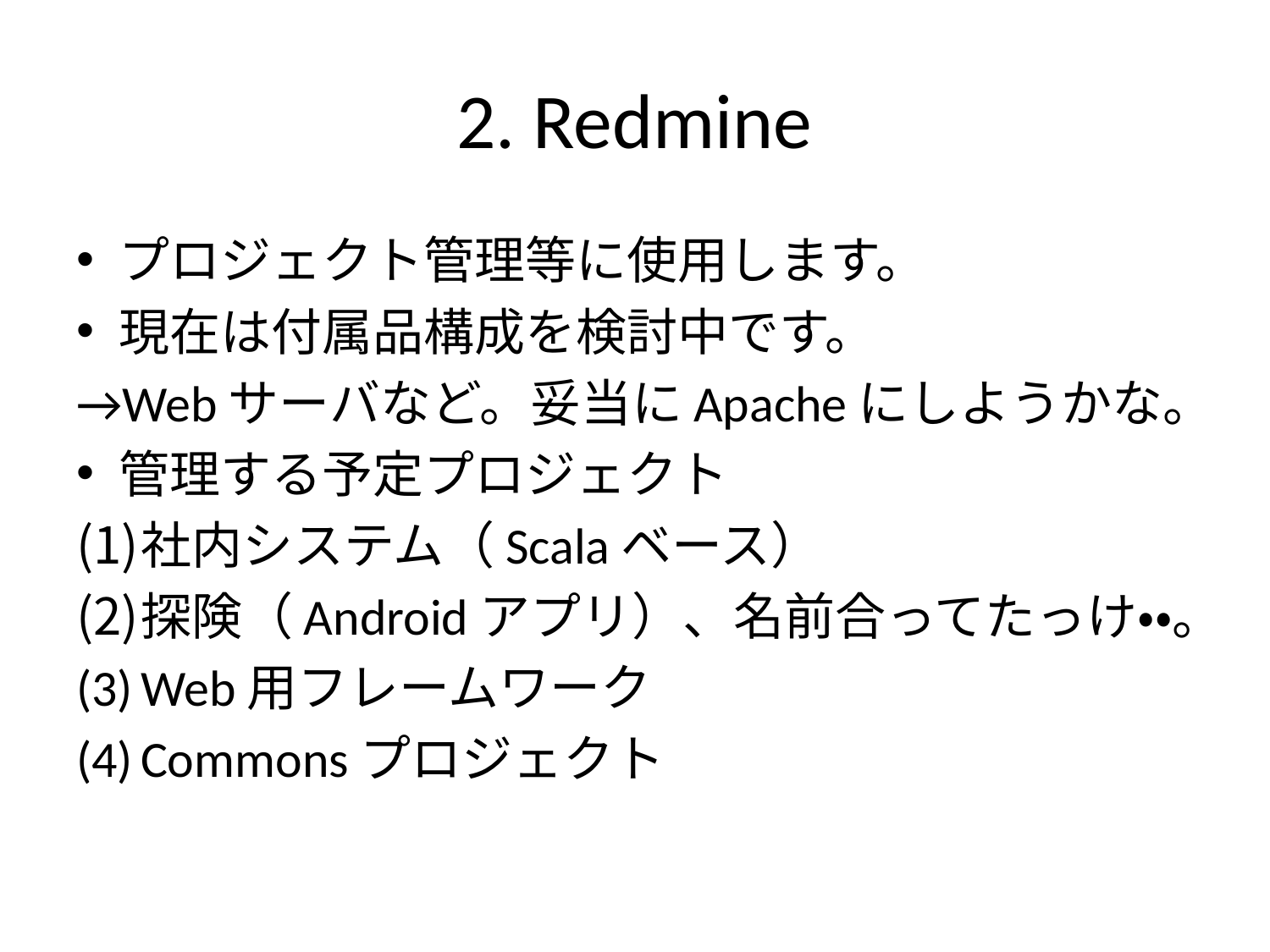

# 2. Redmine
プロジェクト管理等に使用します。
現在は付属品構成を検討中です。
→Webサーバなど。妥当にApacheにしようかな。
管理する予定プロジェクト
社内システム（Scalaベース）
探険（Androidアプリ）、名前合ってたっけ・・。
Web用フレームワーク
Commonsプロジェクト